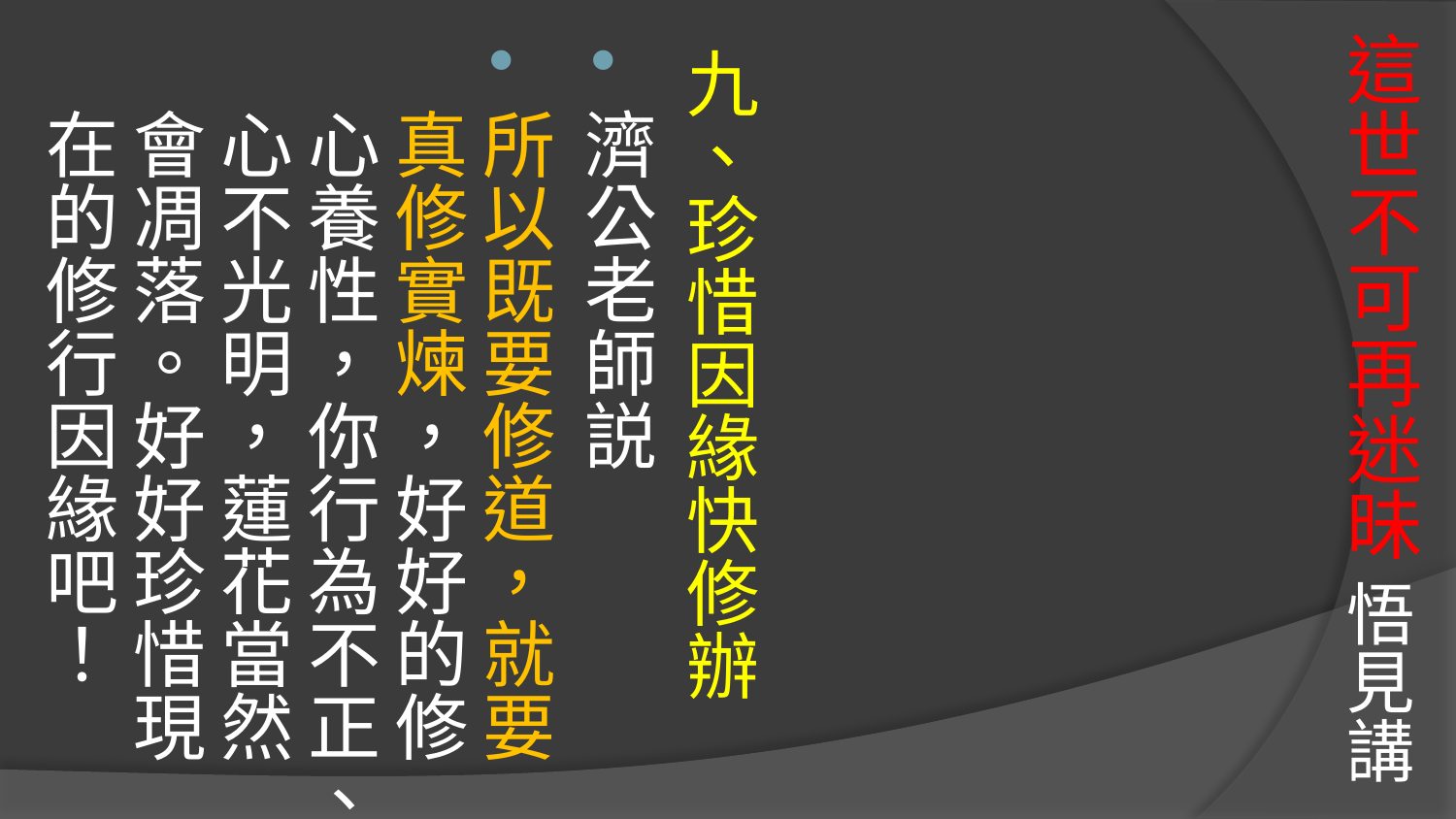

# 這世不可再迷昧 悟見講
九、珍惜因緣快修辦
濟公老師説
所以既要修道，就要真修實煉，好好的修心養性，你行為不正、心不光明，蓮花當然會凋落。好好珍惜現在的修行因緣吧！